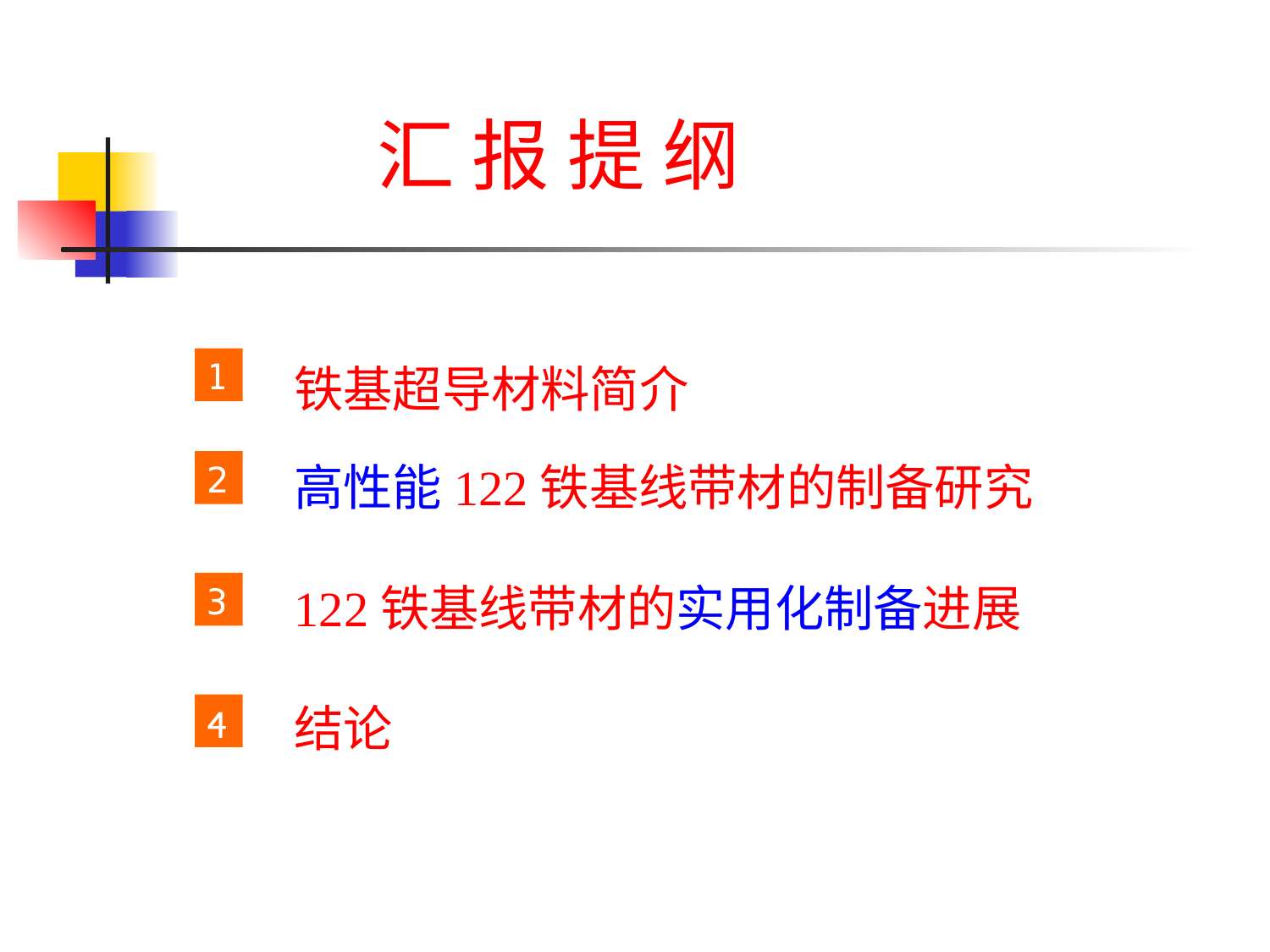

# 汇 报 提 纲
铁基超导材料简介
高性能122铁基线带材的制备研究
122铁基线带材的实用化制备进展
结论

1

2

3

4